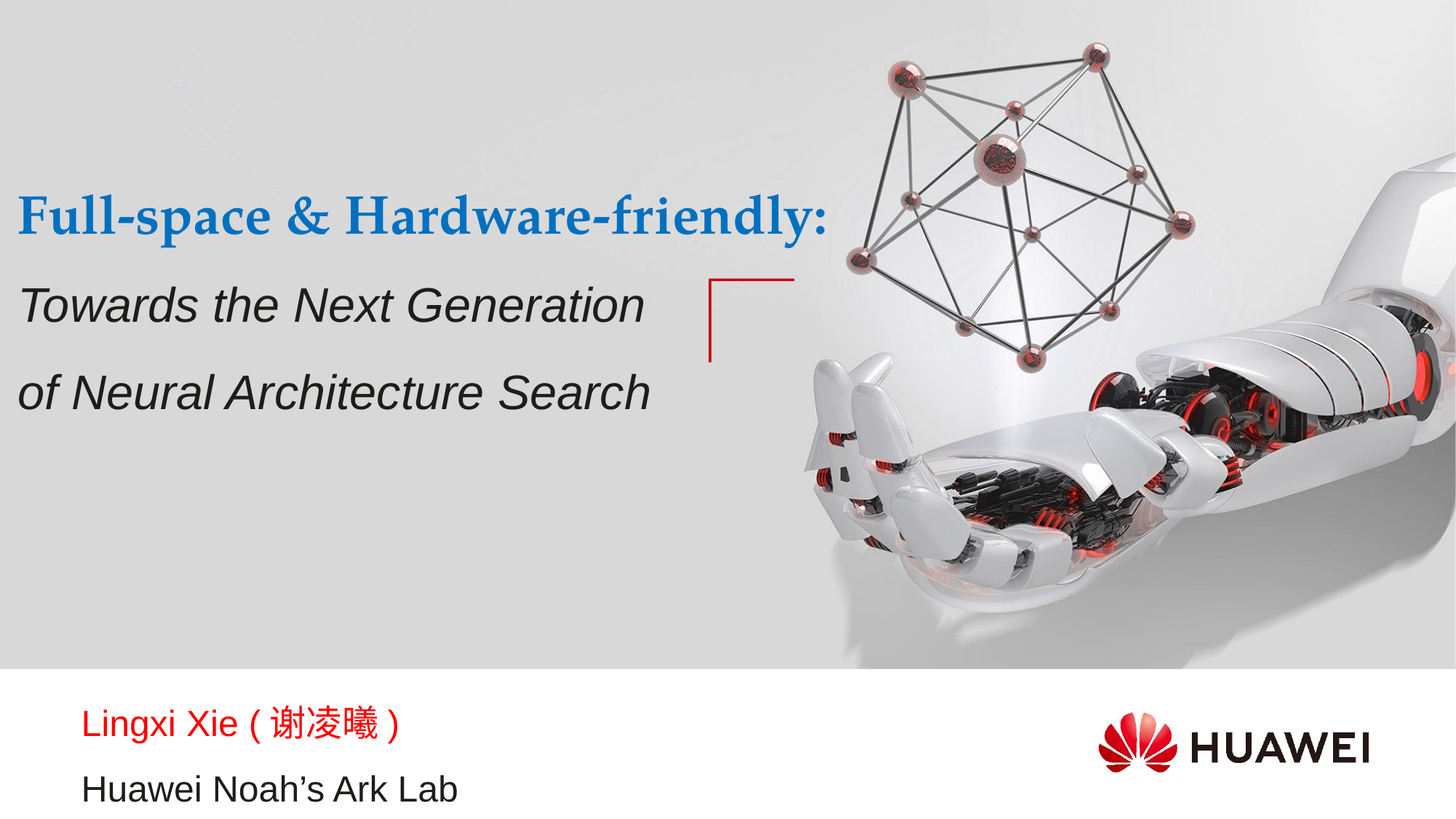

Full-space & Hardware-friendly:
Towards the Next Generation
of Neural Architecture Search
Lingxi Xie (谢凌曦)
Huawei Noah’s Ark Lab